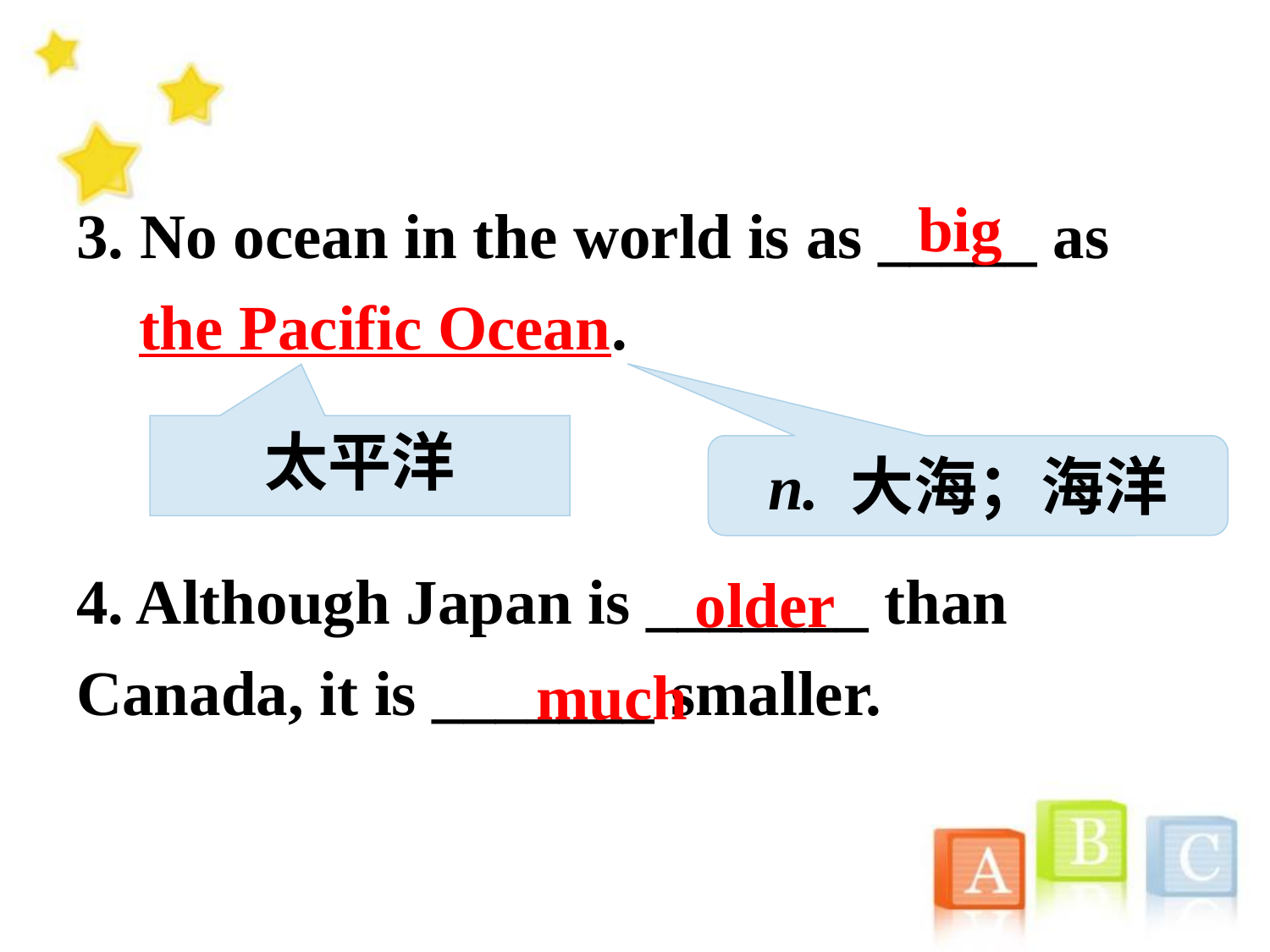

big
3. No ocean in the world is as _____ as 	the Pacific Ocean.

4. Although Japan is _______ than 	Canada, it is _______ smaller.
太平洋
n. 大海；海洋
older
much